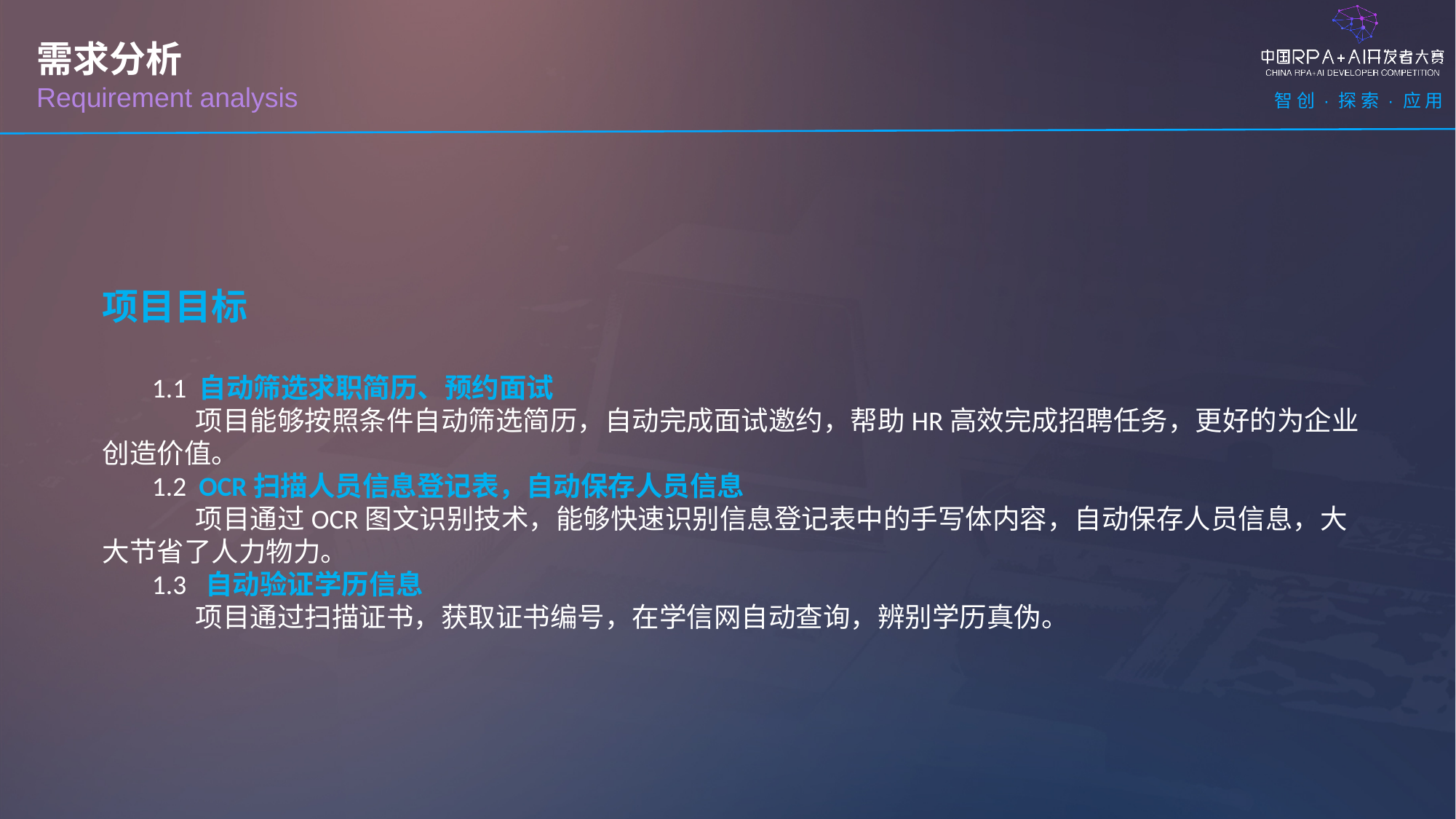

需求分析
Requirement analysis
项目目标

        1.1 自动筛选求职简历、预约面试
              项目能够按照条件自动筛选简历，自动完成面试邀约，帮助HR高效完成招聘任务，更好的为企业创造价值。
        1.2  OCR扫描人员信息登记表，自动保存人员信息
              项目通过OCR图文识别技术，能够快速识别信息登记表中的手写体内容，自动保存人员信息，大大节省了人力物力。
        1.3  自动验证学历信息
              项目通过扫描证书，获取证书编号，在学信网自动查询，辨别学历真伪。